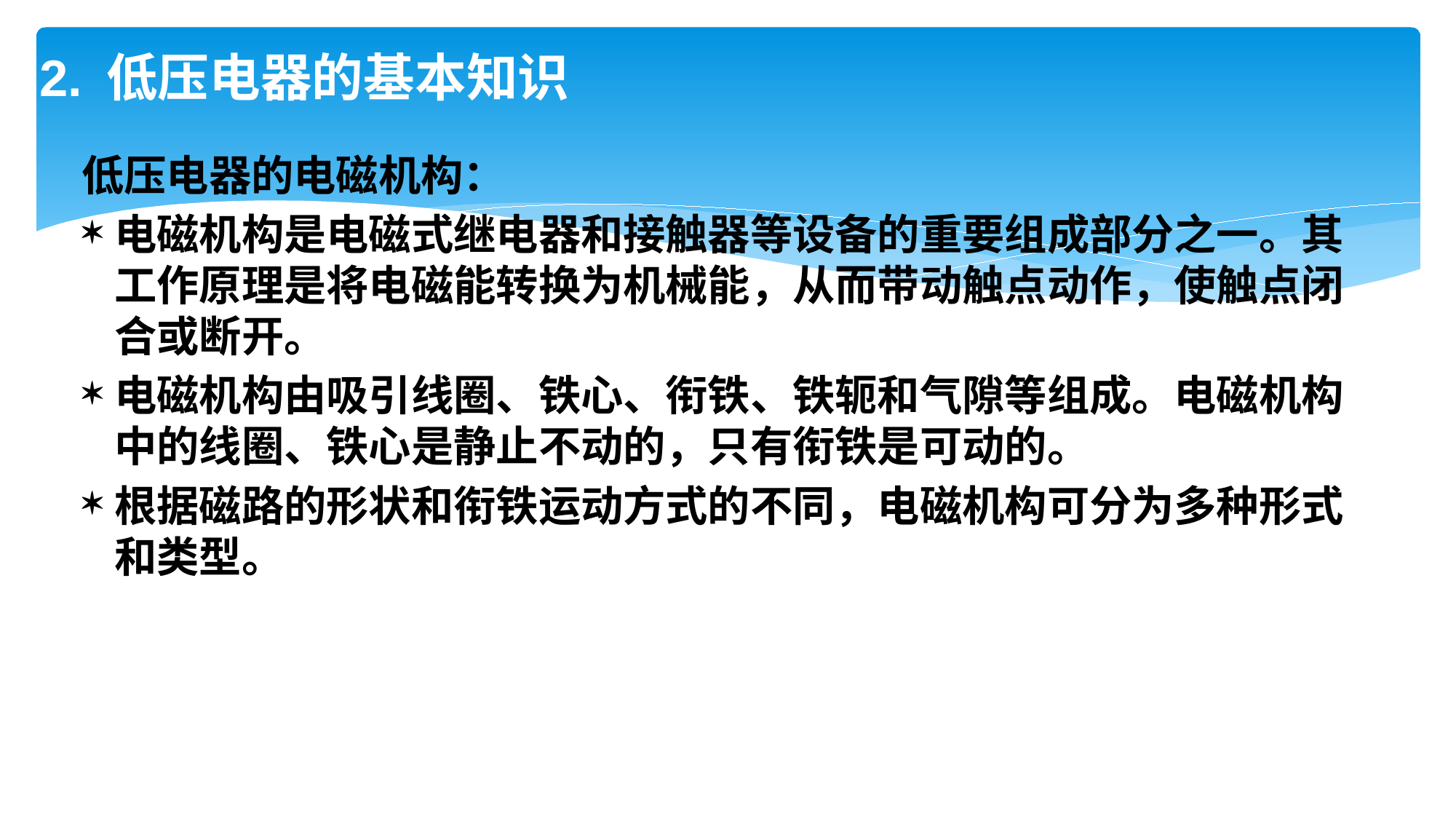

# 2. 低压电器的基本知识
低压电器的电磁机构：
电磁机构是电磁式继电器和接触器等设备的重要组成部分之一。其工作原理是将电磁能转换为机械能，从而带动触点动作，使触点闭合或断开。
电磁机构由吸引线圈、铁心、衔铁、铁轭和气隙等组成。电磁机构中的线圈、铁心是静止不动的，只有衔铁是可动的。
根据磁路的形状和衔铁运动方式的不同，电磁机构可分为多种形式和类型。